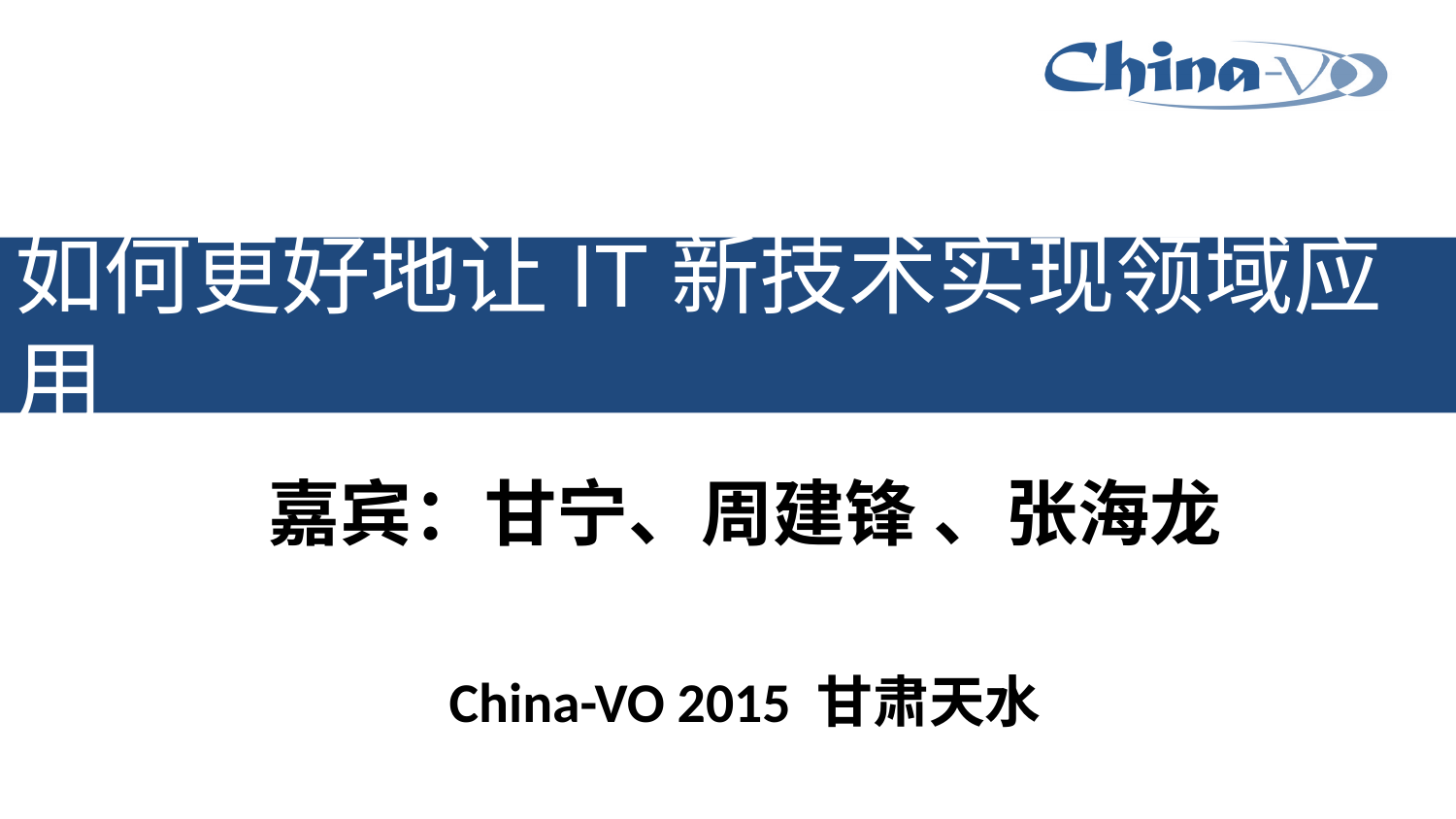

# 如何更好地让IT新技术实现领域应用
嘉宾：甘宁、周建锋 、张海龙

China-VO 2015 甘肃天水